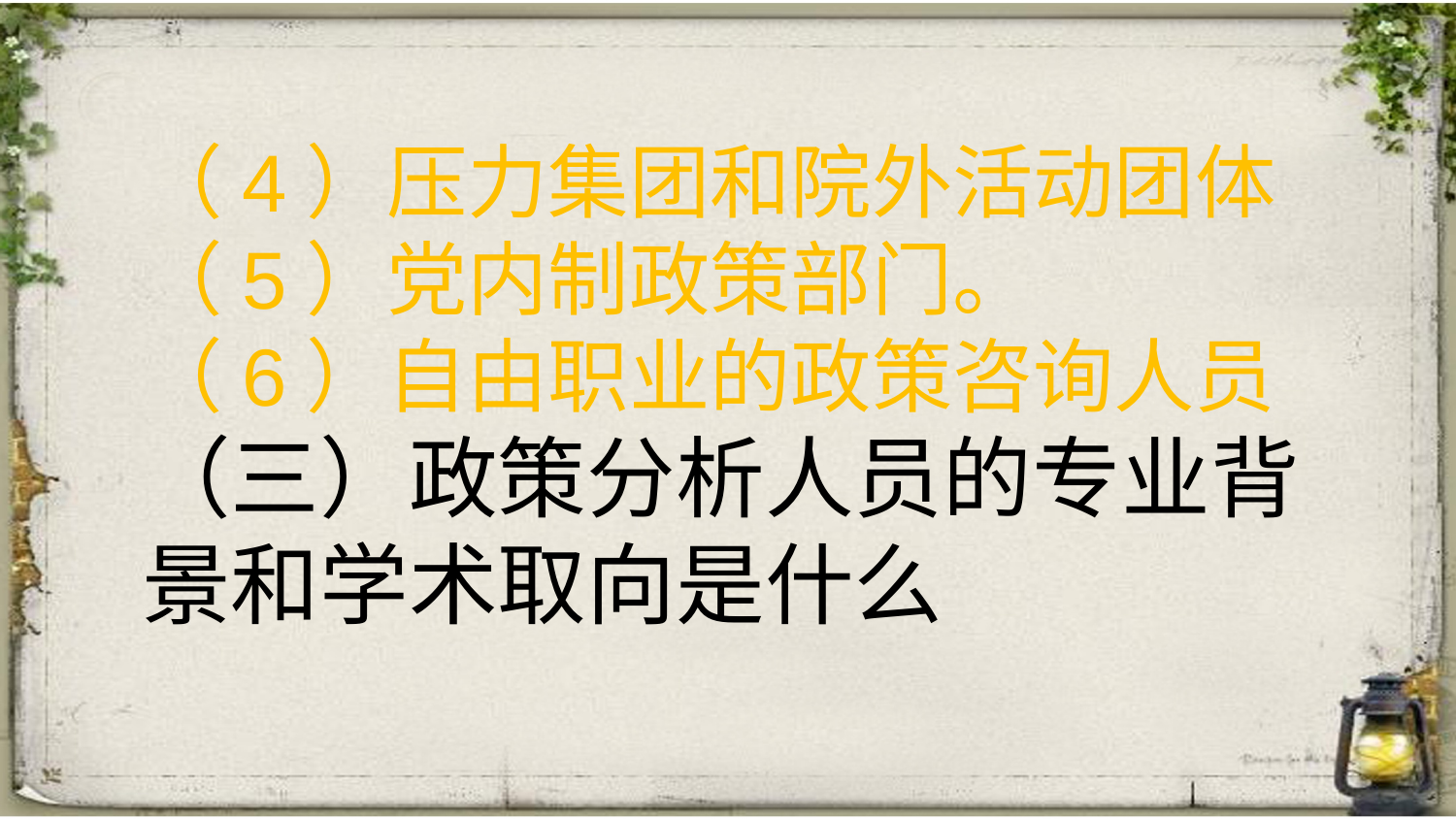

（4）压力集团和院外活动团体
（5）党内制政策部门。
（6）自由职业的政策咨询人员
（三）政策分析人员的专业背景和学术取向是什么